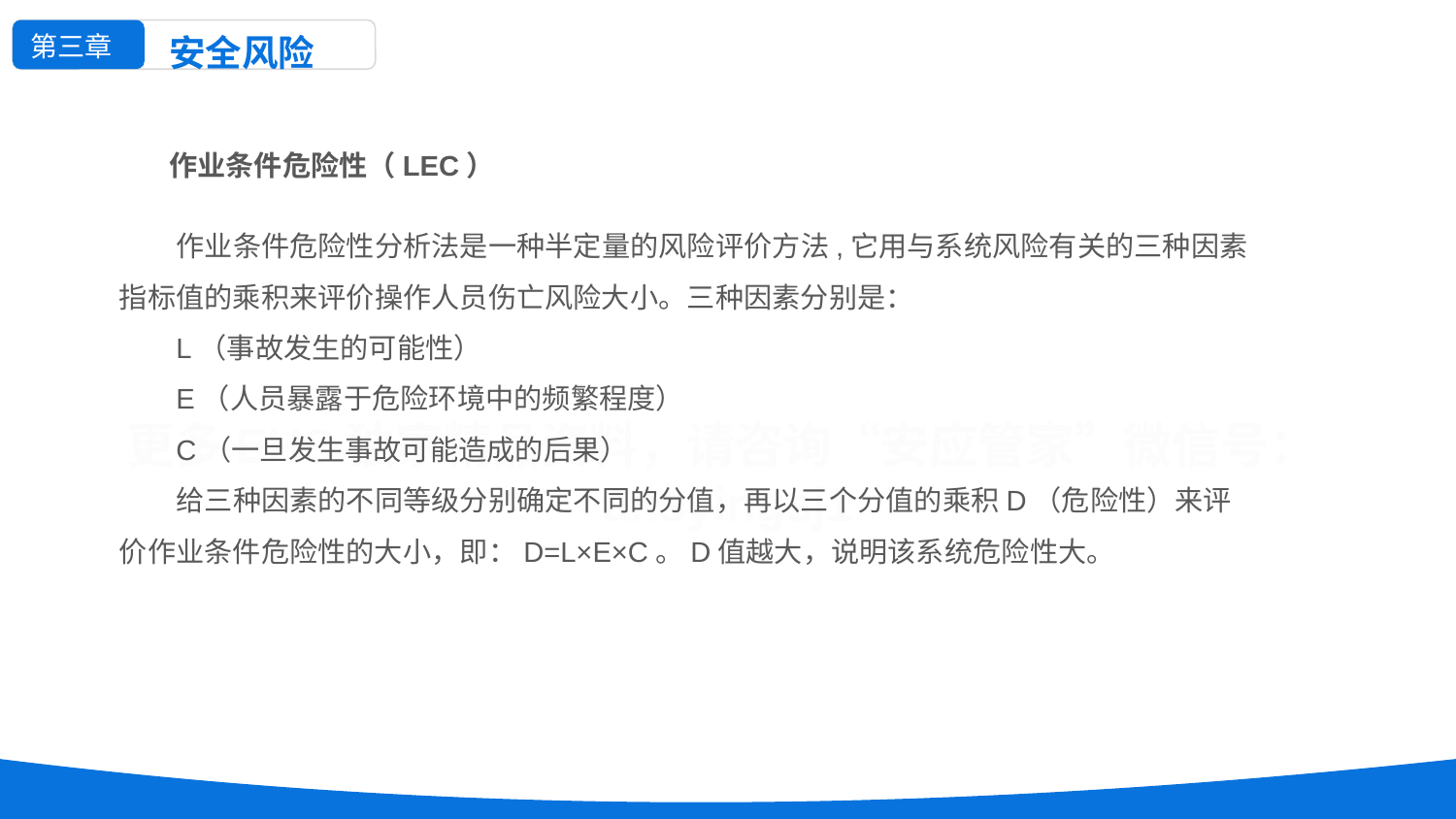

第三章
安全风险
作业条件危险性（LEC）
作业条件危险性分析法是一种半定量的风险评价方法,它用与系统风险有关的三种因素指标值的乘积来评价操作人员伤亡风险大小。三种因素分别是：
L（事故发生的可能性）
E（人员暴露于危险环境中的频繁程度）
C（一旦发生事故可能造成的后果）
给三种因素的不同等级分别确定不同的分值，再以三个分值的乘积D（危险性）来评价作业条件危险性的大小，即：D=L×E×C。D值越大，说明该系统危险性大。